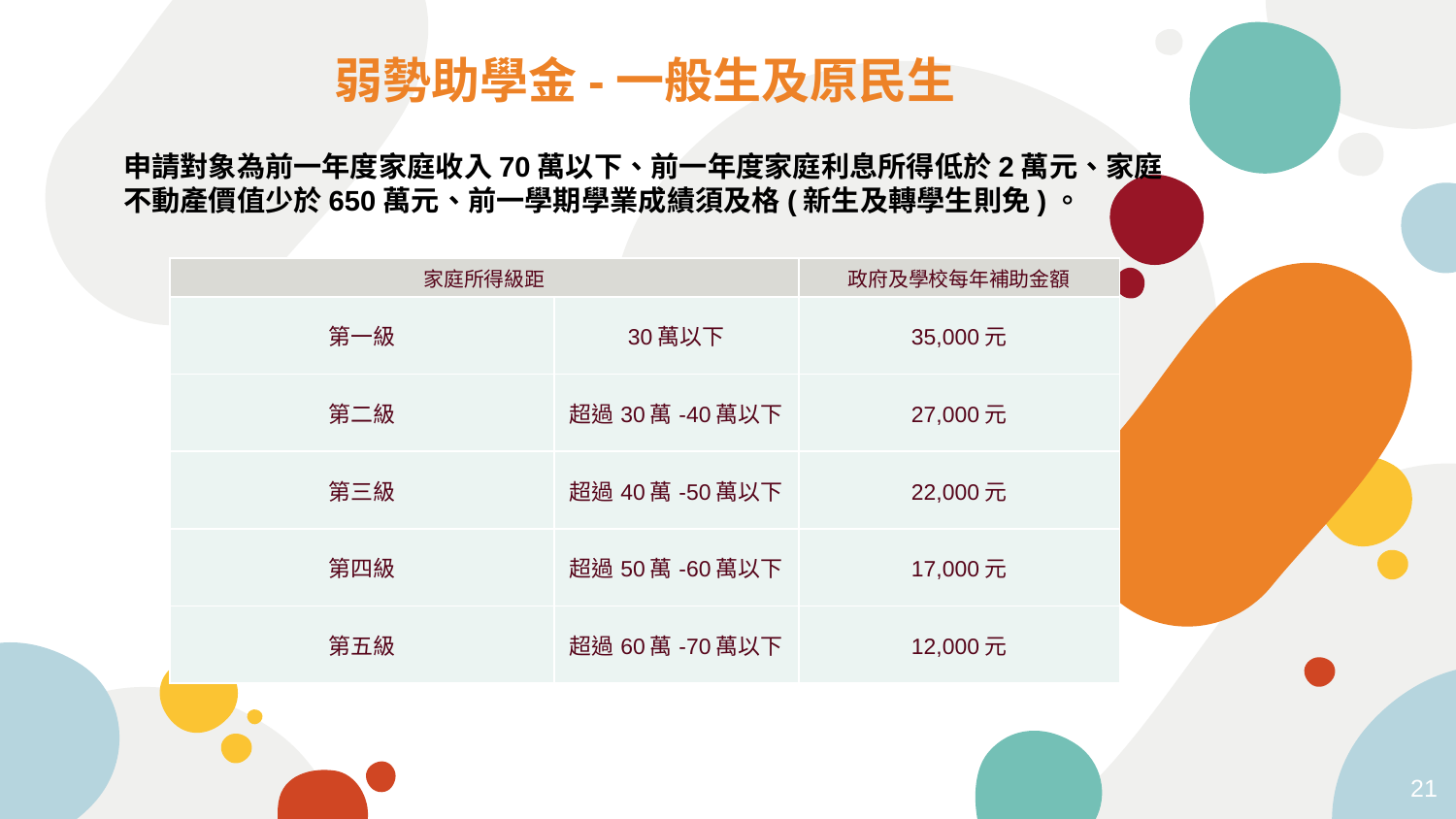

弱勢助學金-一般生及原民生
申請對象為前一年度家庭收入70萬以下、前一年度家庭利息所得低於2萬元、家庭不動產價值少於650萬元、前一學期學業成績須及格(新生及轉學生則免)。
| 家庭所得級距 |  | 政府及學校每年補助金額 |
| --- | --- | --- |
| 第一級 | 30萬以下 | 35,000元 |
| 第二級 | 超過30萬-40萬以下 | 27,000元 |
| 第三級 | 超過40萬-50萬以下 | 22,000元 |
| 第四級 | 超過50萬-60萬以下 | 17,000元 |
| 第五級 | 超過60萬-70萬以下 | 12,000元 |
21